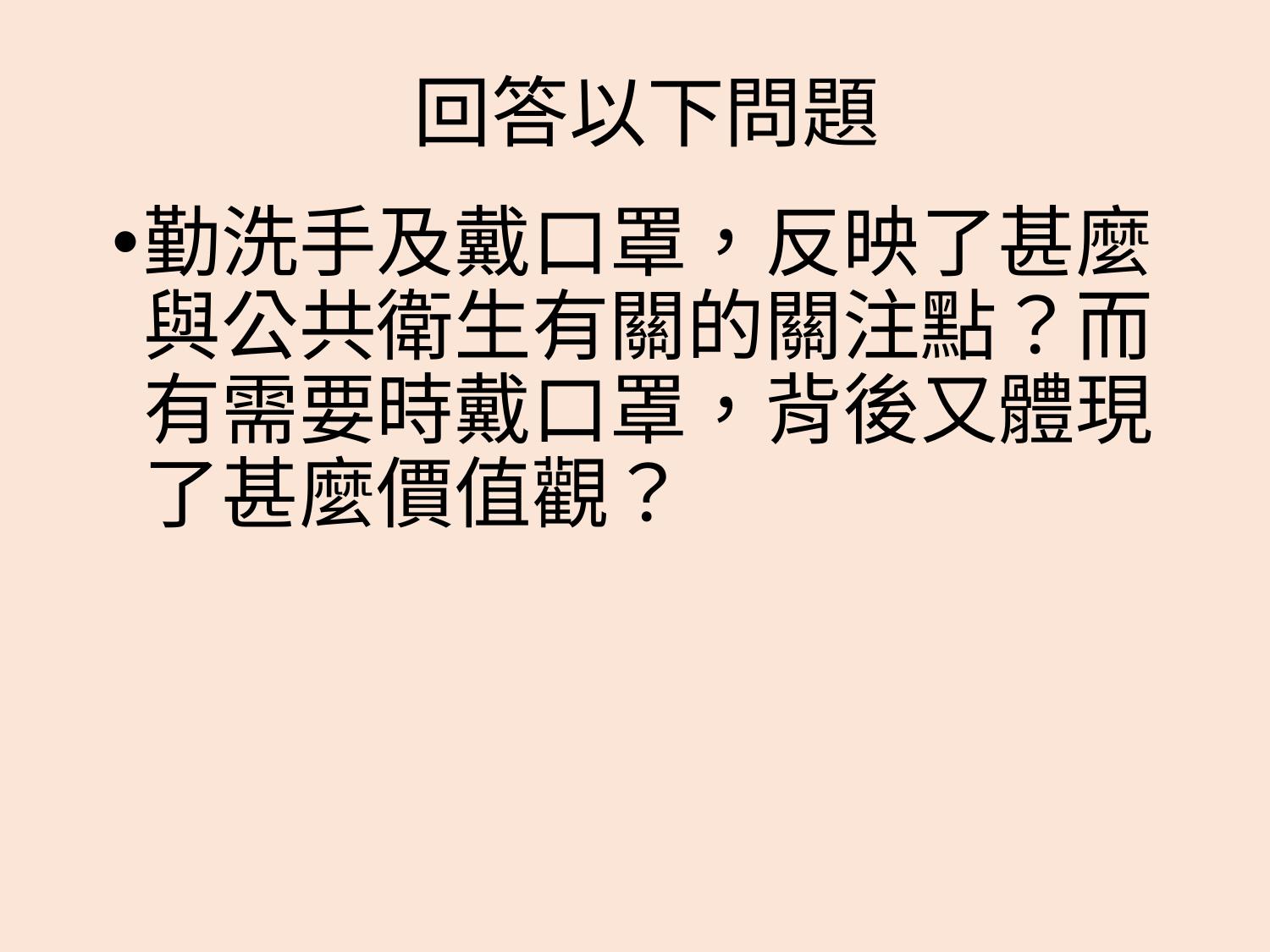

# 回答以下問題
勤洗手及戴口罩，反映了甚麼與公共衛生有關的關注點？而有需要時戴口罩，背後又體現了甚麼價值觀？